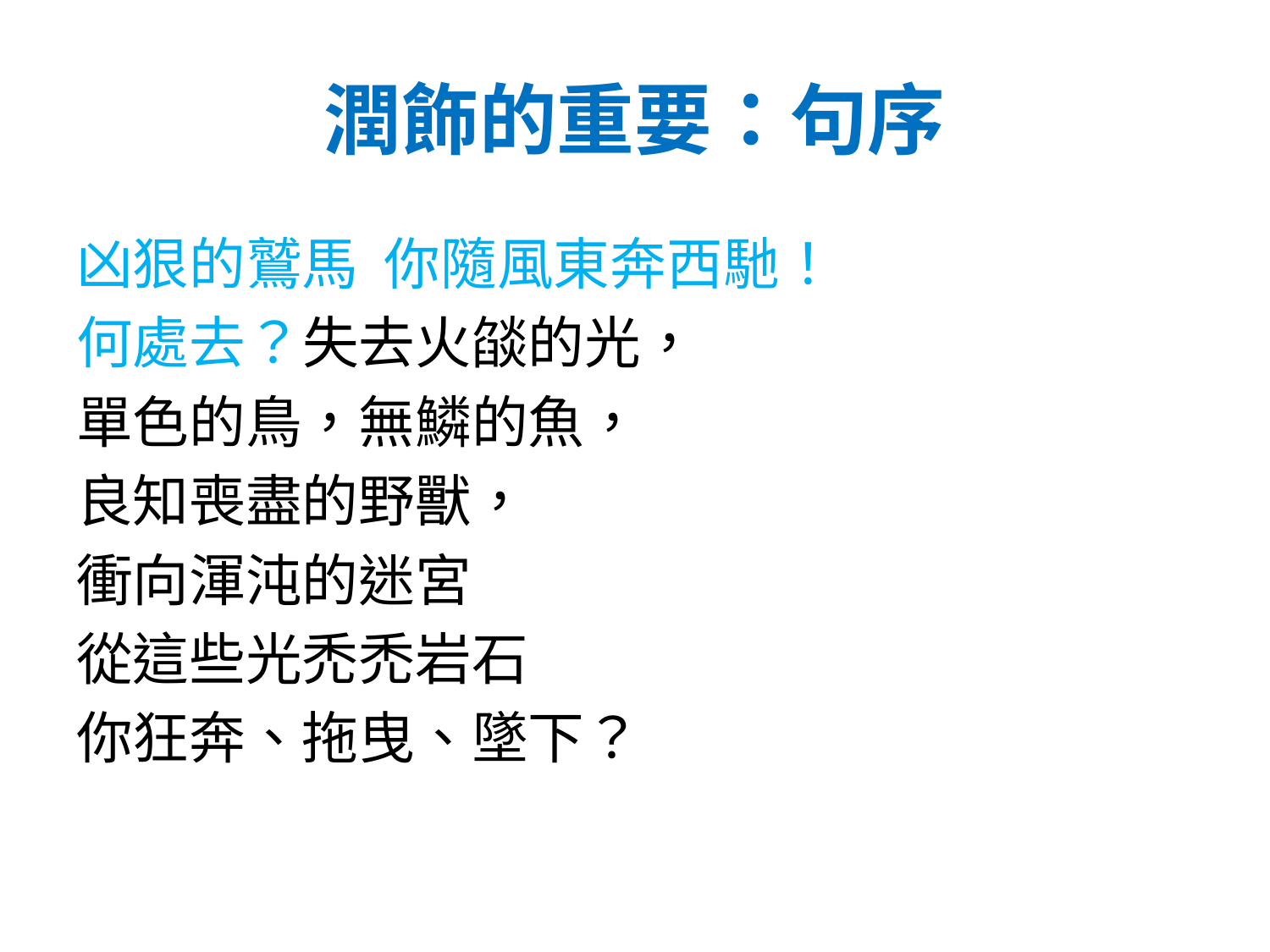

# 潤飾的重要：句序
凶狠的鷲馬  你隨風東奔西馳！
何處去？失去火燄的光，
單色的鳥，無鱗的魚，
良知喪盡的野獸，
衝向渾沌的迷宮
從這些光禿禿岩石
你狂奔、拖曳、墜下？